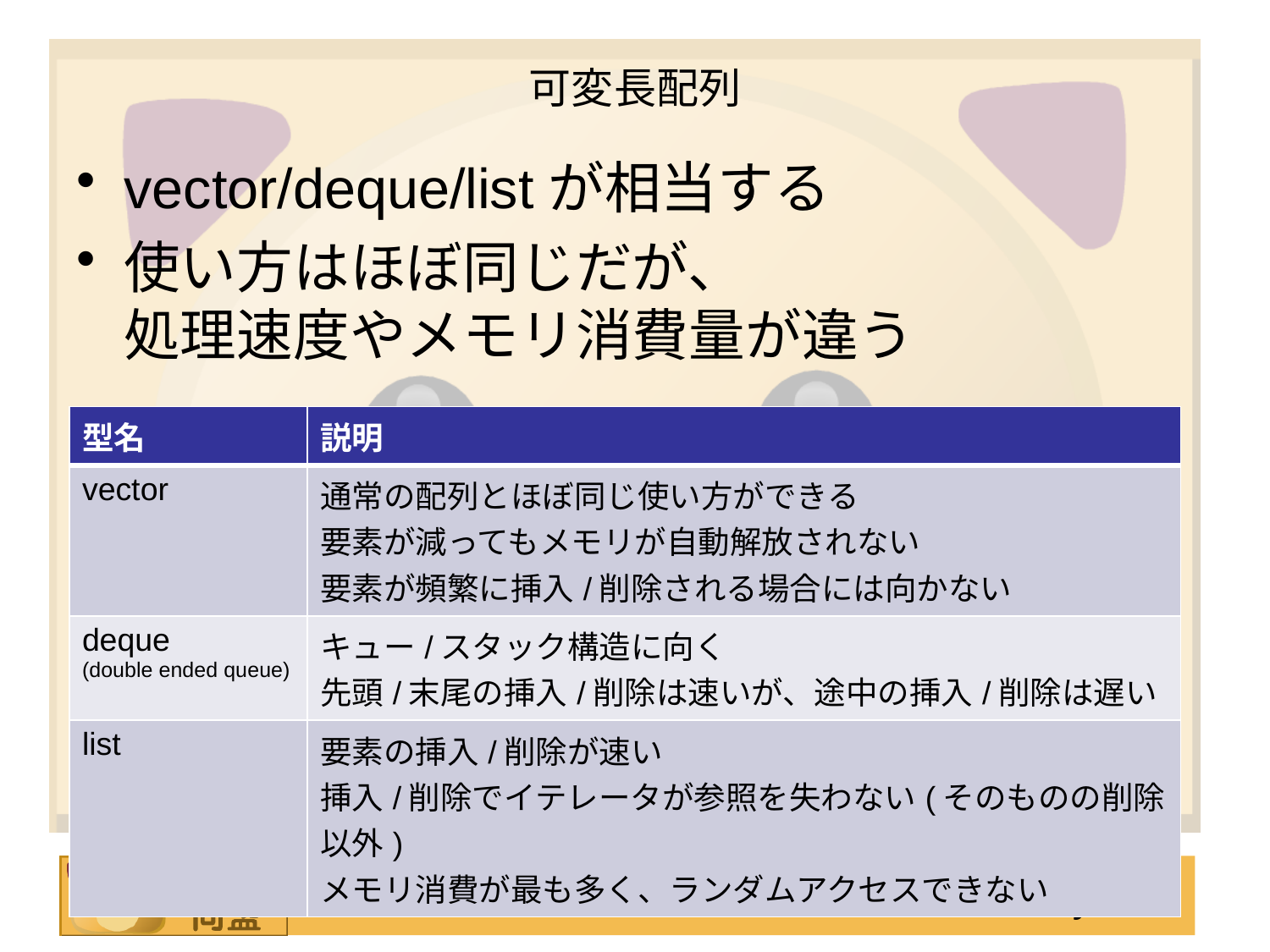

# 可変長配列
vector/deque/listが相当する
使い方はほぼ同じだが、
処理速度やメモリ消費量が違う
| 型名 | 説明 |
| --- | --- |
| vector | 通常の配列とほぼ同じ使い方ができる 要素が減ってもメモリが自動解放されない 要素が頻繁に挿入/削除される場合には向かない |
| deque (double ended queue) | キュー/スタック構造に向く 先頭/末尾の挿入/削除は速いが、途中の挿入/削除は遅い |
| list | 要素の挿入/削除が速い 挿入/削除でイテレータが参照を失わない(そのものの削除以外) メモリ消費が最も多く、ランダムアクセスできない |